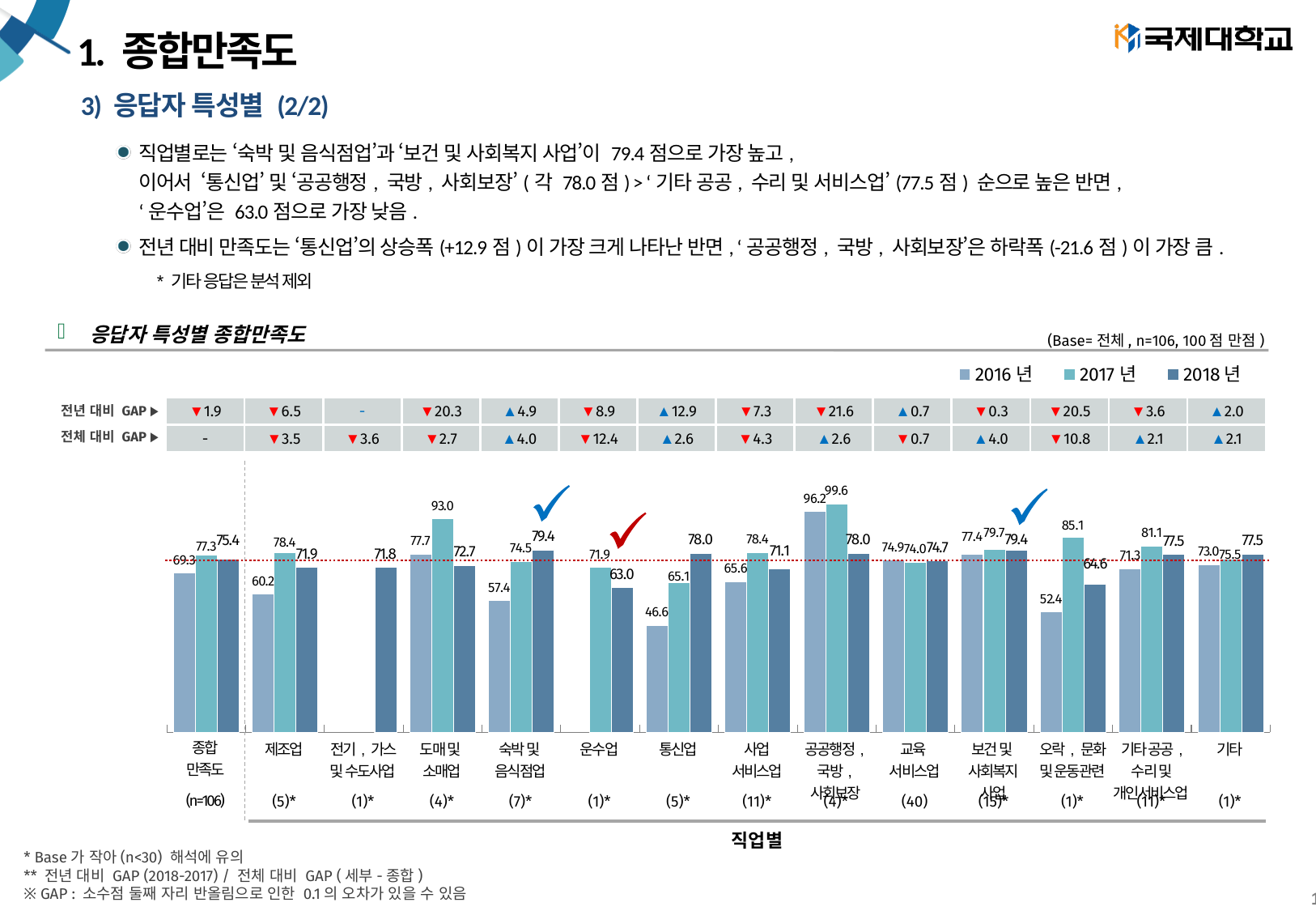

# 1. 종합만족도
3) 응답자 특성별 (2/2)
직업별로는 ‘숙박 및 음식점업’과 ‘보건 및 사회복지 사업’이 79.4점으로 가장 높고,
이어서  ‘통신업’ 및 ‘공공행정, 국방, 사회보장’(각 78.0점) > ‘기타 공공, 수리 및 서비스업’(77.5점) 순으로 높은 반면,
‘운수업’은 63.0점으로 가장 낮음.
전년 대비 만족도는 ‘통신업’의 상승폭(+12.9점)이 가장 크게 나타난 반면, ‘공공행정, 국방, 사회보장’은 하락폭(-21.6점)이 가장 큼.
* 기타 응답은 분석 제외
응답자 특성별 종합만족도
(Base=전체, n=106, 100점 만점)

### Chart

| Category | 2016년 | 2017년 | 2018년 |
|---|---|---|---|
| 종합 만족도 | 69.26475688020831 | 77.30607042433536 | 75.44170597484276 |
| 제조업 | 60.19676111111111 | 78.38733901515151 | 71.90114583333335 |
| 전기, 가스 및 수도사업 | None | None | 71.78697916666667 |
| 도매 및 소매업 | 77.68518555555556 | 92.95780092592594 | 72.71406250000001 |
| 숙박 및 음식점업 | 57.395848125 | 74.53372596153847 | 79.39791666666667 |
| 운수업 | None | 71.87145833333332 | 63.020833333333336 |
| 통신업 | 46.56250729166666 | 65.08462499999999 | 78.02666666666667 |
| 사업서비스업 | 65.56597235416666 | 78.41378024193548 | 71.07031250000001 |
| 공공행정, 국방, 사회보장 | 96.215271875 | 99.58250000000001 | 78.013671875 |
| 교육 서비스업 | 74.94542994047617 | 74.0059471899225 | 74.66852864583336 |
| 보건 및 사회복지사업 | 77.4459948611111 | 79.65104166666666 | 79.39166666666665 |
| 오락, 문화 및 운동관련 | 52.395835000000005 | 85.0715625 | 64.58177083333334 |
| 기타 공공, 수리 및 개인서비스업 | 71.2962872222222 | 81.06578869047618 | 77.47225378787878 |
| 기타 | 73.03239277777779 | 75.5175946969697 | 77.51145833333334 |
| ▼1.9 | ▼6.5 | - | ▼20.3 | ▲4.9 | ▼8.9 | ▲12.9 | ▼7.3 | ▼21.6 | ▲0.7 | ▼0.3 | ▼20.5 | ▼3.6 | ▲2.0 |
| --- | --- | --- | --- | --- | --- | --- | --- | --- | --- | --- | --- | --- | --- |
| - | ▼3.5 | ▼3.6 | ▼2.7 | ▲4.0 | ▼12.4 | ▲2.6 | ▼4.3 | ▲2.6 | ▼0.7 | ▲4.0 | ▼10.8 | ▲2.1 | ▲2.1 |
전년 대비 GAP ▶
전체 대비 GAP ▶

| 종합 만족도 | 제조업 | 전기, 가스 및 수도사업 | 도매 및 소매업 | 숙박 및 음식점업 | 운수업 | 통신업 | 사업 서비스업 | 공공행정, 국방, 사회보장 | 교육 서비스업 | 보건 및 사회복지 사업 | 오락, 문화 및 운동관련 | 기타 공공, 수리 및 개인서비스업 | 기타 |
| --- | --- | --- | --- | --- | --- | --- | --- | --- | --- | --- | --- | --- | --- |
| (n=106) | (5)\* | (1)\* | (4)\* | (7)\* | (1)\* | (5)\* | (11)\* | (4)\* | (40) | (15)\* | (1)\* | (11)\* | (1)\* |
| 직업별 |
| --- |
* Base가 작아(n<30) 해석에 유의
** 전년 대비 GAP (2018-2017) / 전체 대비 GAP (세부-종합)
※ GAP : 소수점 둘째 자리 반올림으로 인한 0.1의 오차가 있을 수 있음